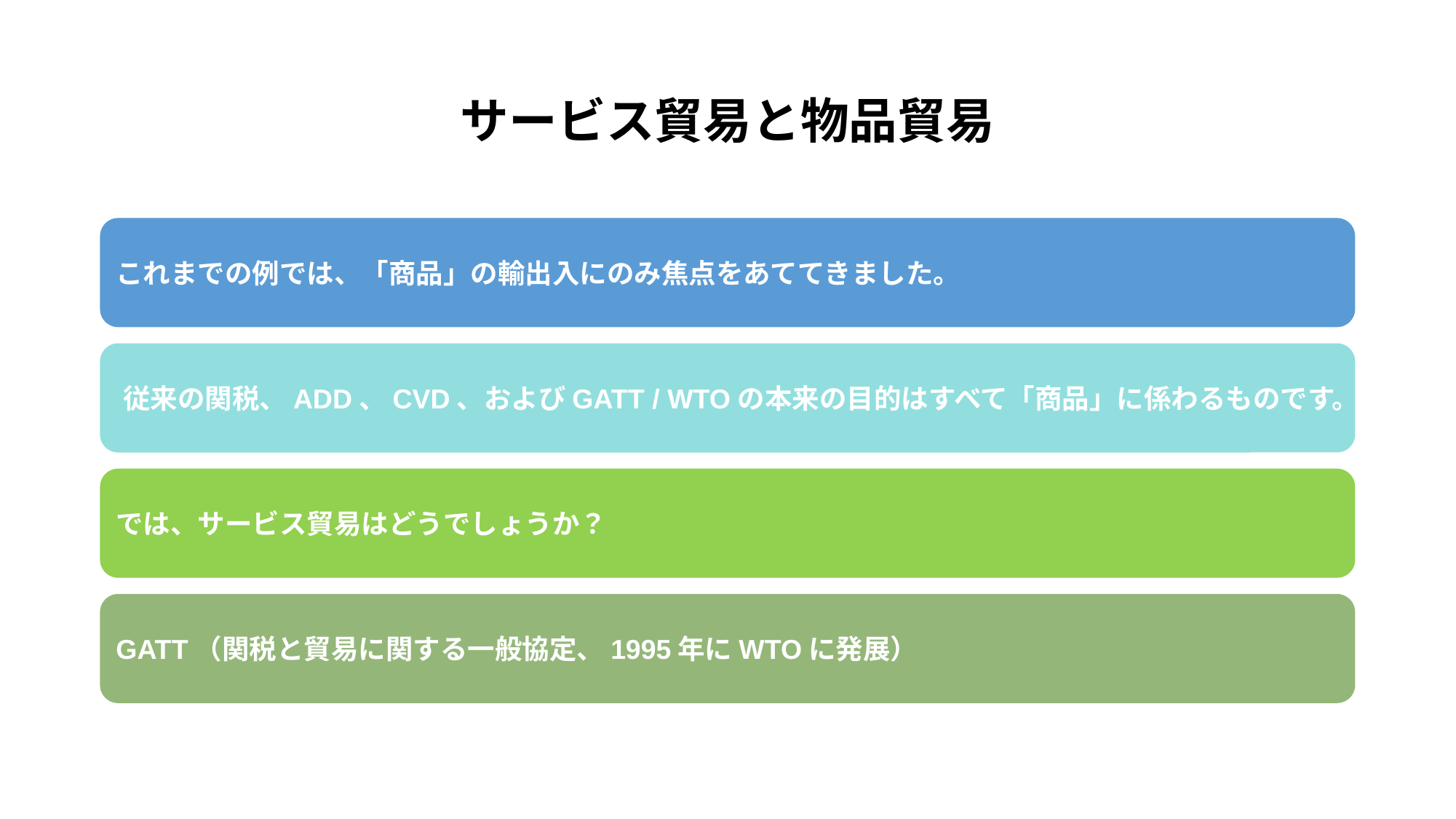

# サービス貿易と物品貿易

これまでの例では、「商品」の輸出入にのみ焦点をあててきました。
従来の関税、ADD、CVD、およびGATT / WTOの本来の目的はすべて「商品」に係わるものです。
では、サービス貿易はどうでしょうか？
GATT（関税と貿易に関する一般協定、1995年にWTOに発展）